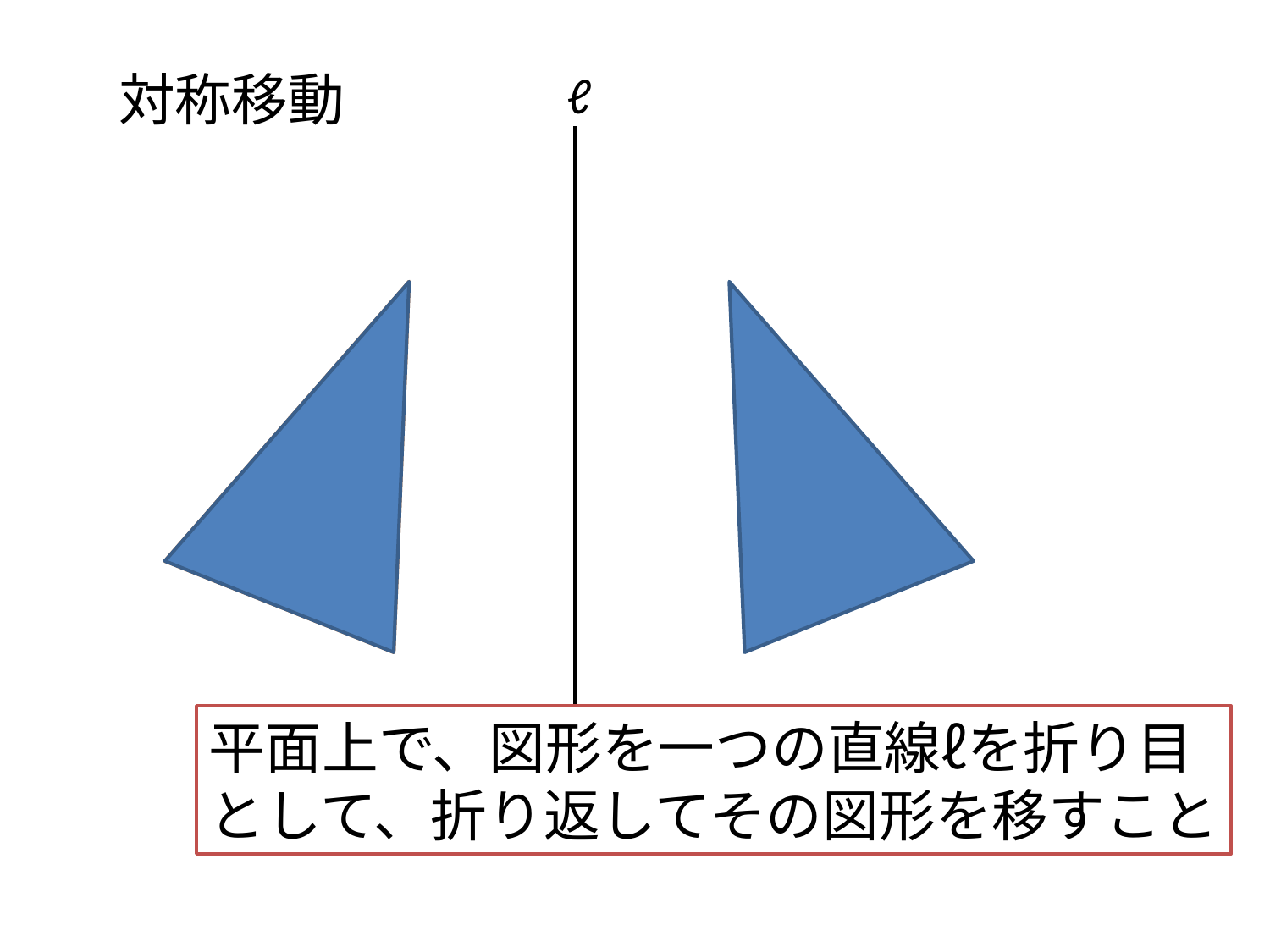

対称移動
ℓ

平面上で、図形を一つの直線ℓを折り目
として、折り返してその図形を移すこと